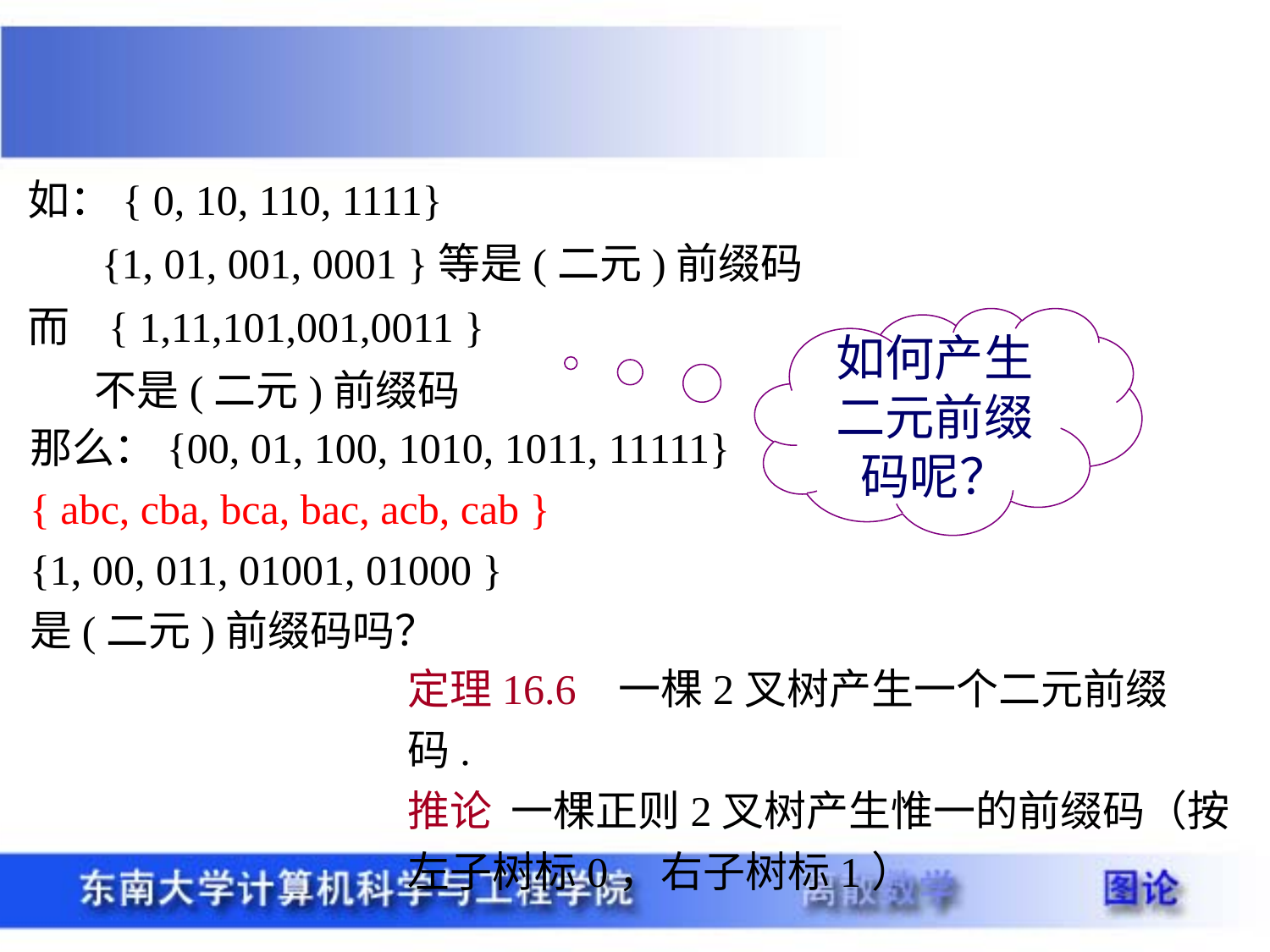

如：{ 0, 10, 110, 1111}
       {1, 01, 001, 0001 }等是(二元)前缀码
而   { 1,11,101,001,0011 }
      不是(二元)前缀码
如何产生二元前缀码呢？
那么：{00, 01, 100, 1010, 1011, 11111}
{ abc, cba, bca, bac, acb, cab }
{1, 00, 011, 01001, 01000 }
是(二元)前缀码吗？
定理16.6   一棵2叉树产生一个二元前缀码.
推论  一棵正则2叉树产生惟一的前缀码（按左子树标0，右子树标1）